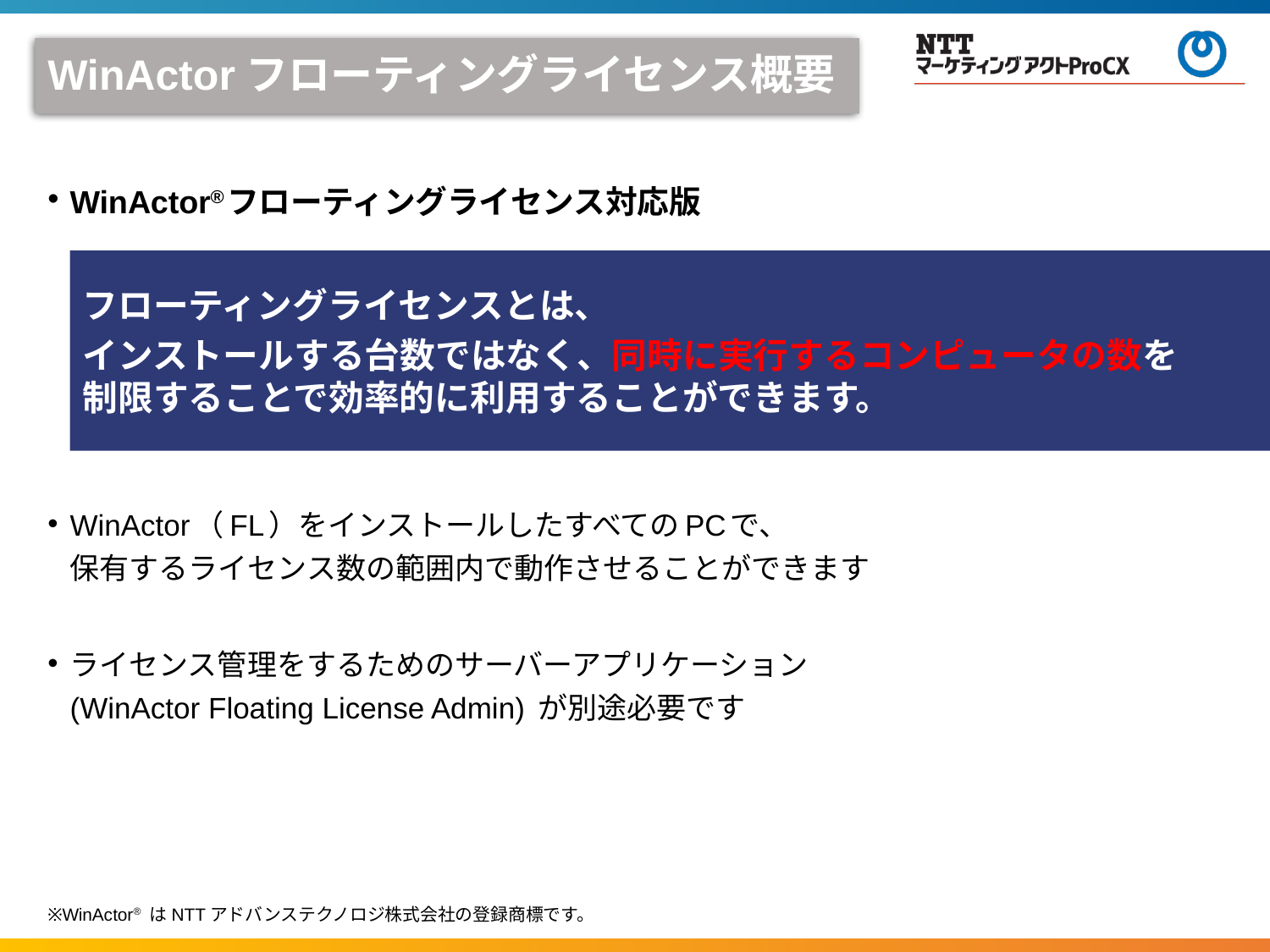

WinActorフローティングライセンス概要
WinActor®フローティングライセンス対応版
フローティングライセンスとは、
インストールする台数ではなく、同時に実行するコンピュータの数を
制限することで効率的に利用することができます。
WinActor（FL）をインストールしたすべてのPCで、
保有するライセンス数の範囲内で動作させることができます

ライセンス管理をするためのサーバーアプリケーション
(WinActor Floating License Admin) が別途必要です
※WinActor® はNTTアドバンステクノロジ株式会社の登録商標です。